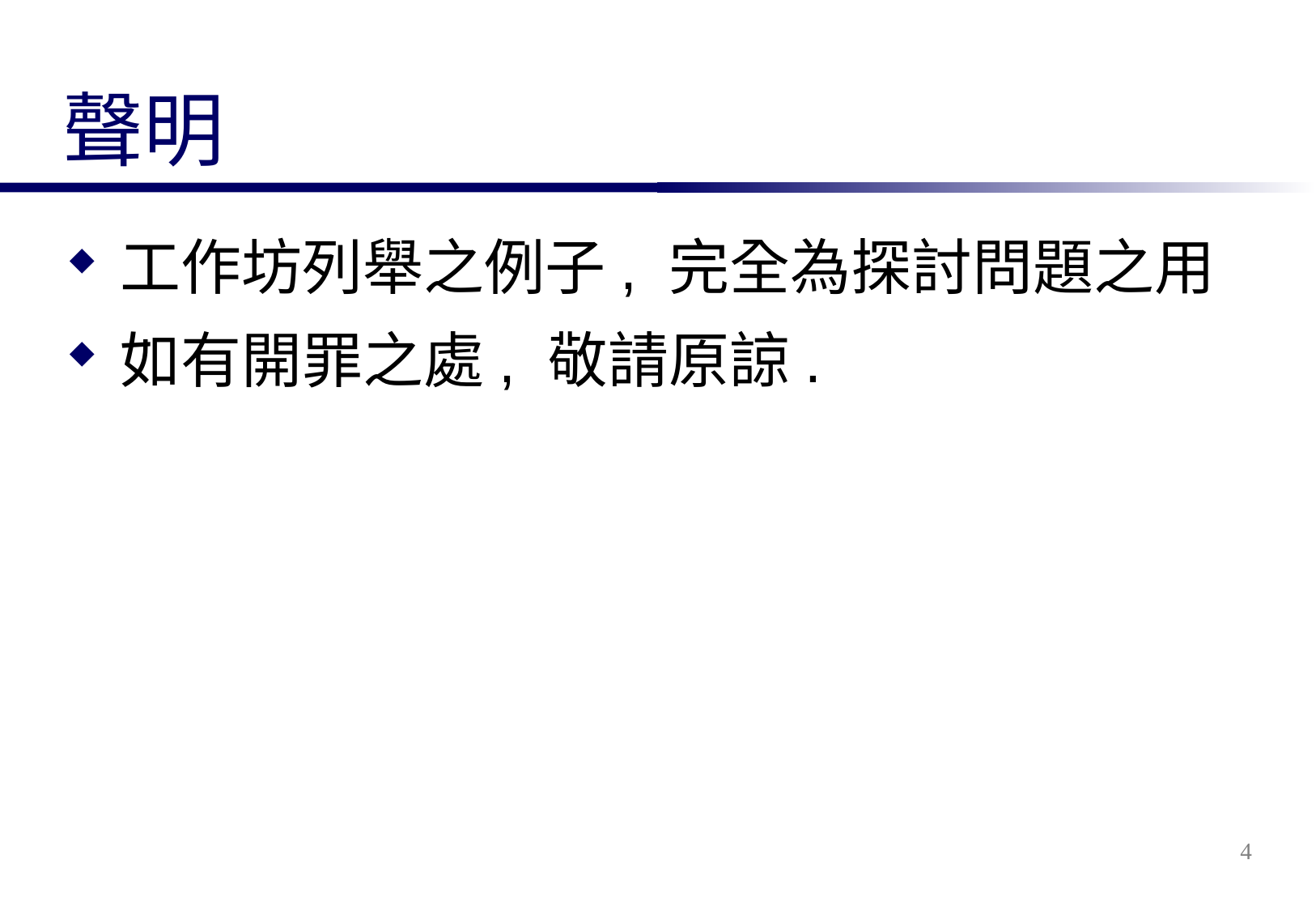

# 聲明
工作坊列舉之例子, 完全為探討問題之用
如有開罪之處, 敬請原諒.
4